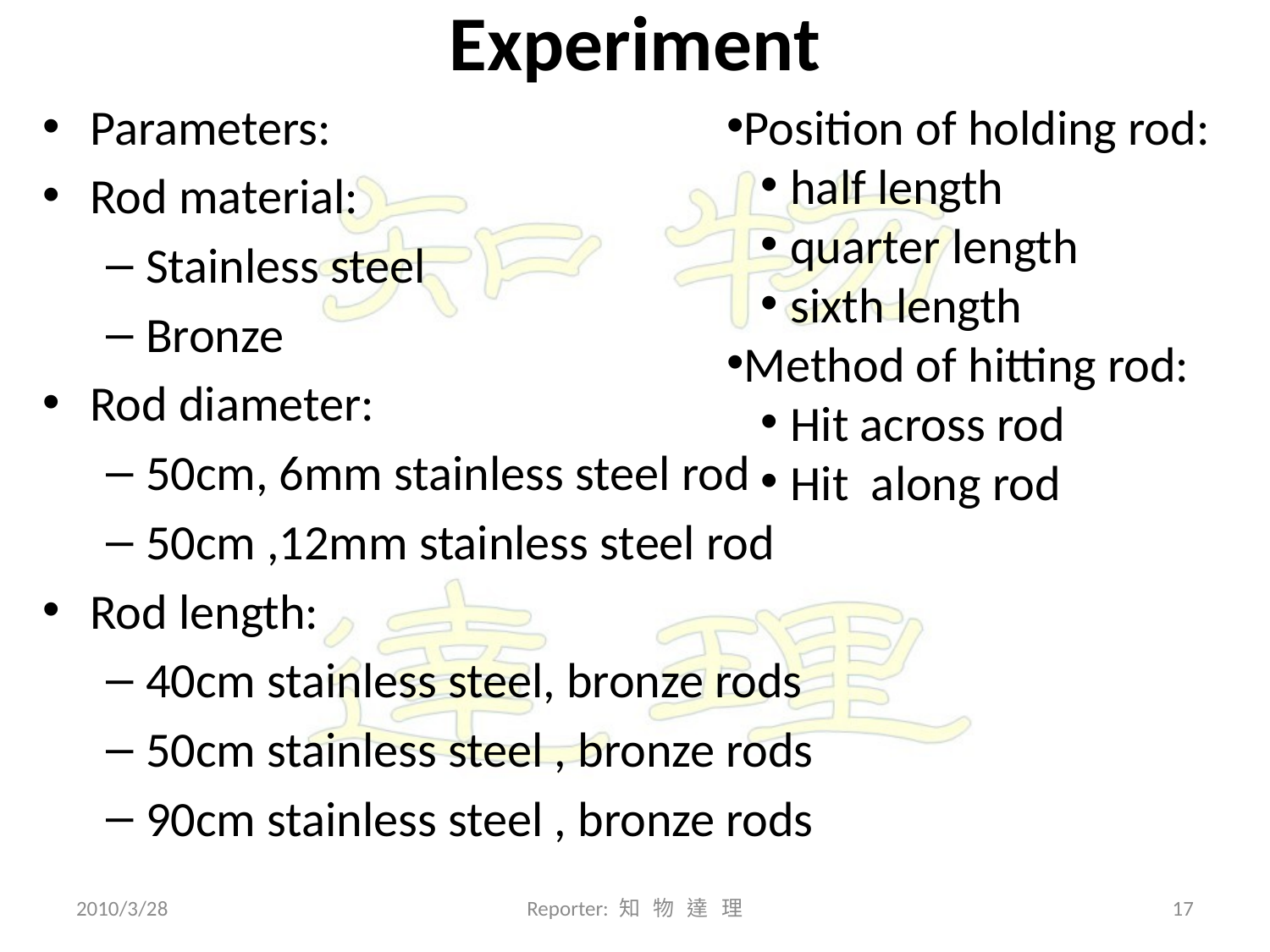

# Experiment
Parameters:
Rod material:
Stainless steel
Bronze
Rod diameter:
50cm, 6mm stainless steel rod
50cm ,12mm stainless steel rod
Rod length:
40cm stainless steel, bronze rods
50cm stainless steel , bronze rods
90cm stainless steel , bronze rods

Position of holding rod:
half length
quarter length
sixth length
Method of hitting rod:
Hit across rod
Hit  along rod

2010/3/28
Reporter: 知  物  達  理
17